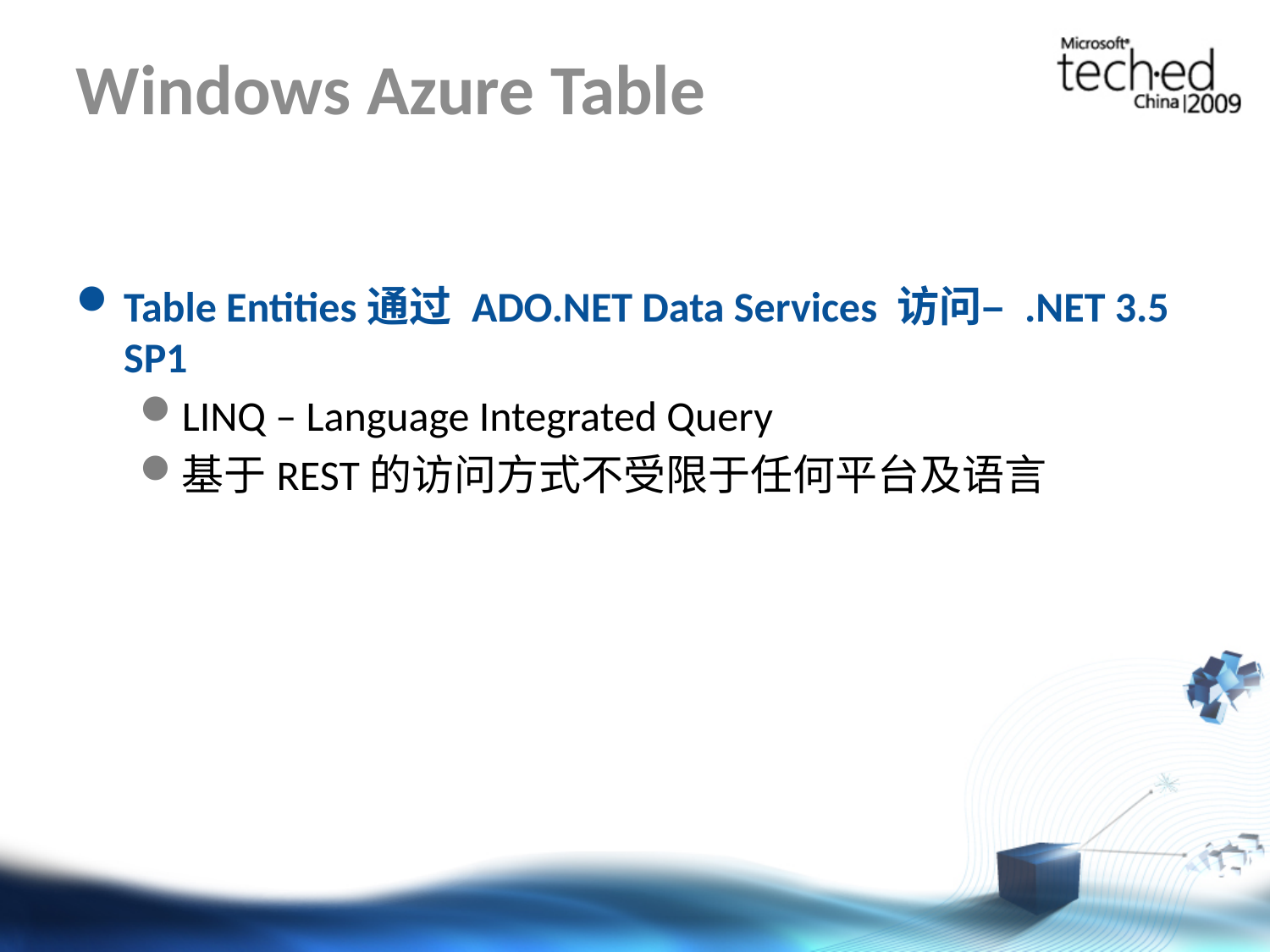

# Windows Azure Table

Table Entities通过 ADO.NET Data Services 访问– .NET 3.5 SP1
LINQ – Language Integrated Query
基于REST的访问方式不受限于任何平台及语言